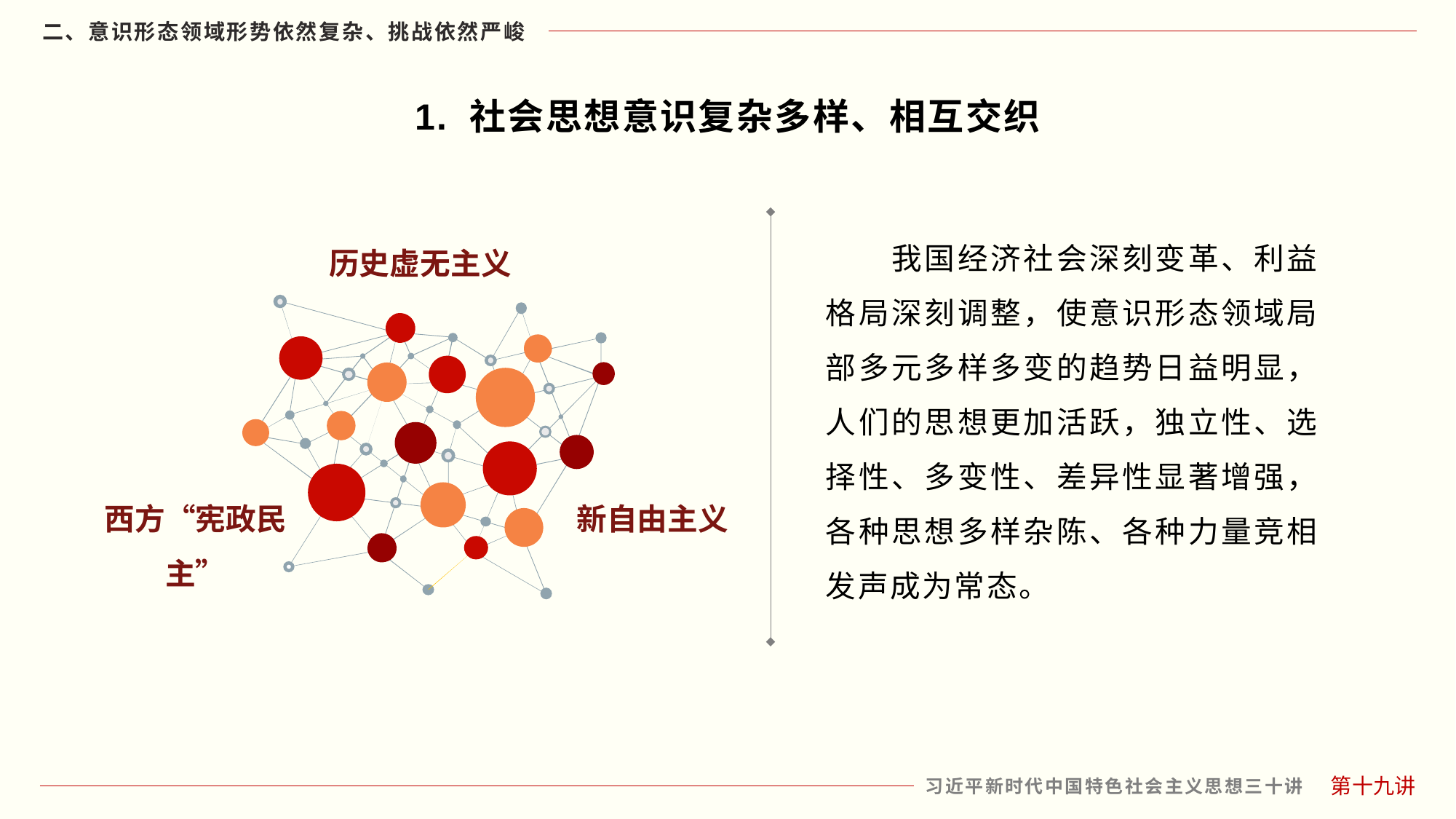

1. 社会思想意识复杂多样、相互交织
　　我国经济社会深刻变革、利益格局深刻调整，使意识形态领域局部多元多样多变的趋势日益明显，人们的思想更加活跃，独立性、选择性、多变性、差异性显著增强，各种思想多样杂陈、各种力量竞相发声成为常态。
历史虚无主义

西方“宪政民主”
新自由主义